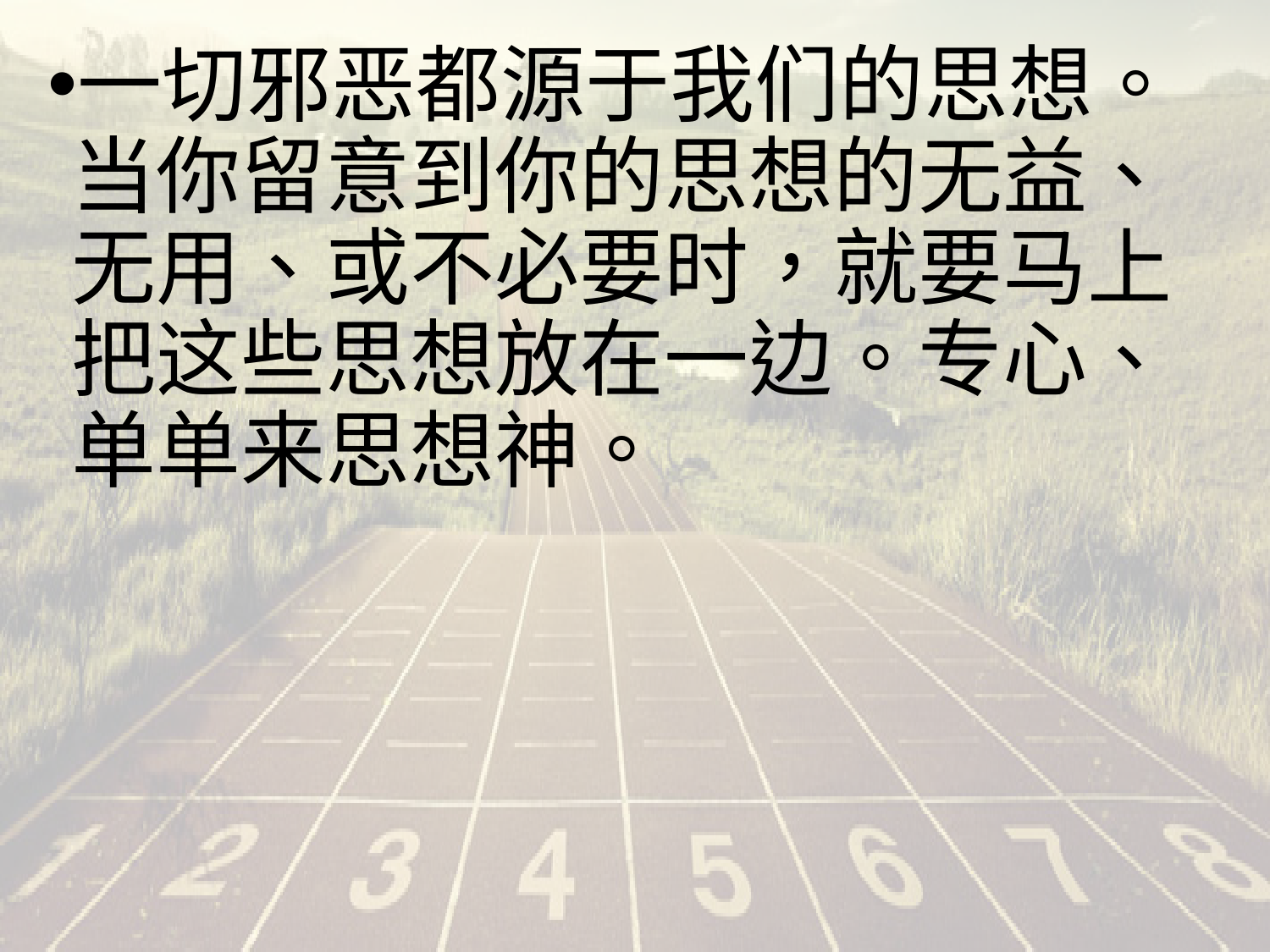

#
一切邪恶都源于我们的思想。当你留意到你的思想的无益、无用、或不必要时，就要马上把这些思想放在一边。专心、单单来思想神。